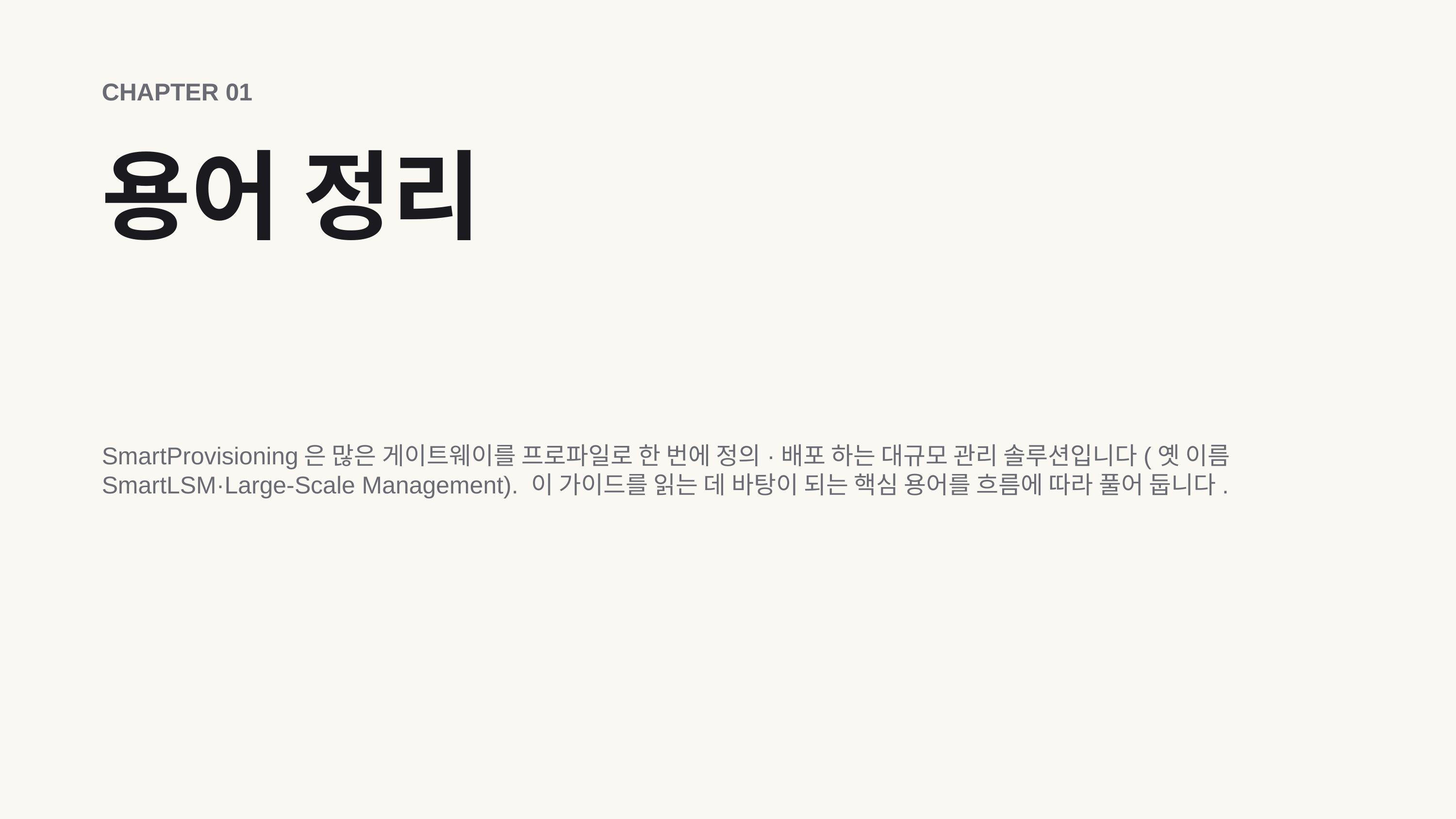

CHAPTER 01
용어 정리
SmartProvisioning은 많은 게이트웨이를 프로파일로 한 번에 정의·배포 하는 대규모 관리 솔루션입니다(옛 이름 SmartLSM·Large-Scale Management). 이 가이드를 읽는 데 바탕이 되는 핵심 용어를 흐름에 따라 풀어 둡니다.